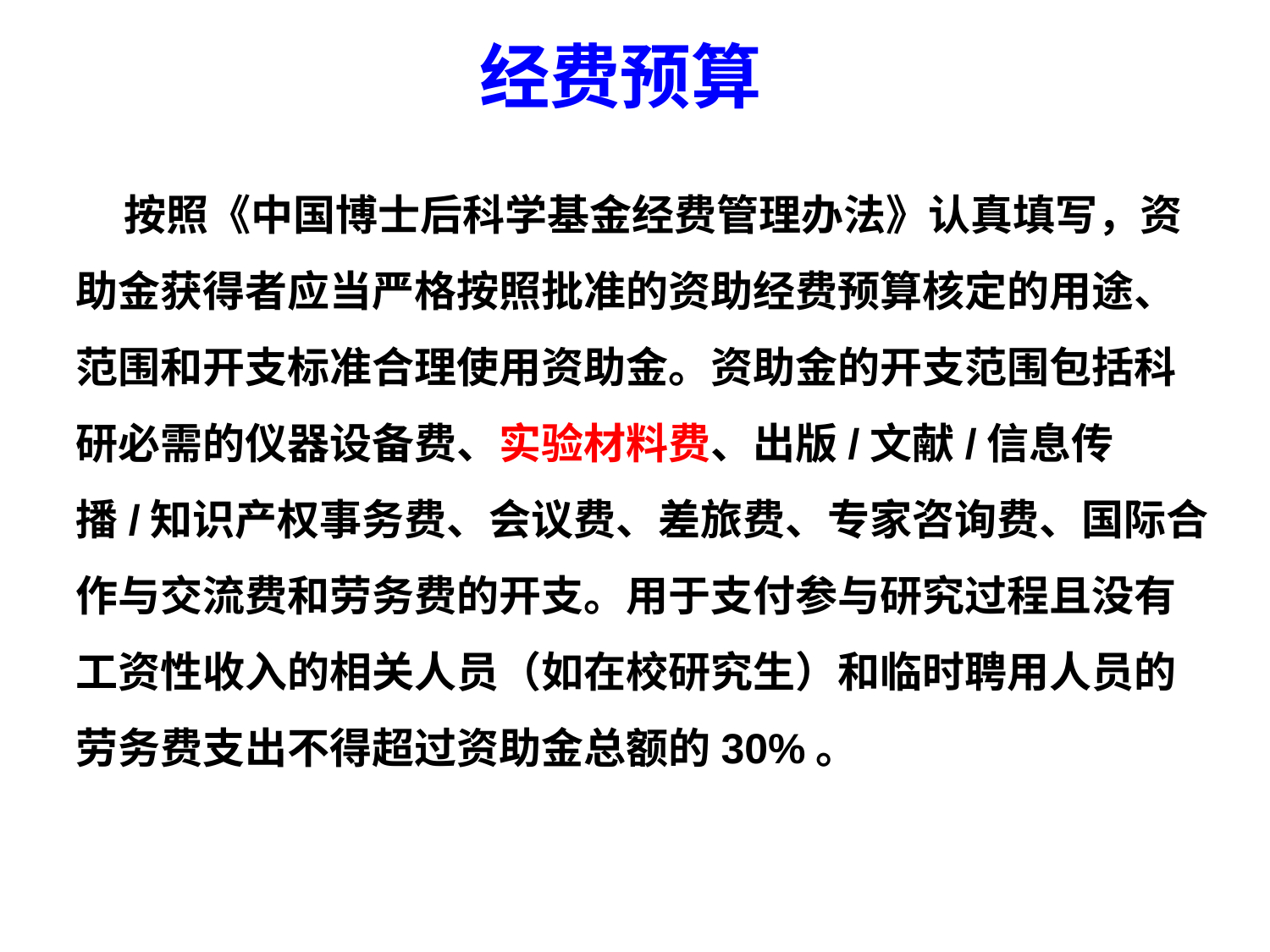

经费预算
    按照《中国博士后科学基金经费管理办法》认真填写，资助金获得者应当严格按照批准的资助经费预算核定的用途、范围和开支标准合理使用资助金。资助金的开支范围包括科研必需的仪器设备费、实验材料费、出版/文献/信息传播/知识产权事务费、会议费、差旅费、专家咨询费、国际合作与交流费和劳务费的开支。用于支付参与研究过程且没有工资性收入的相关人员（如在校研究生）和临时聘用人员的劳务费支出不得超过资助金总额的30%。